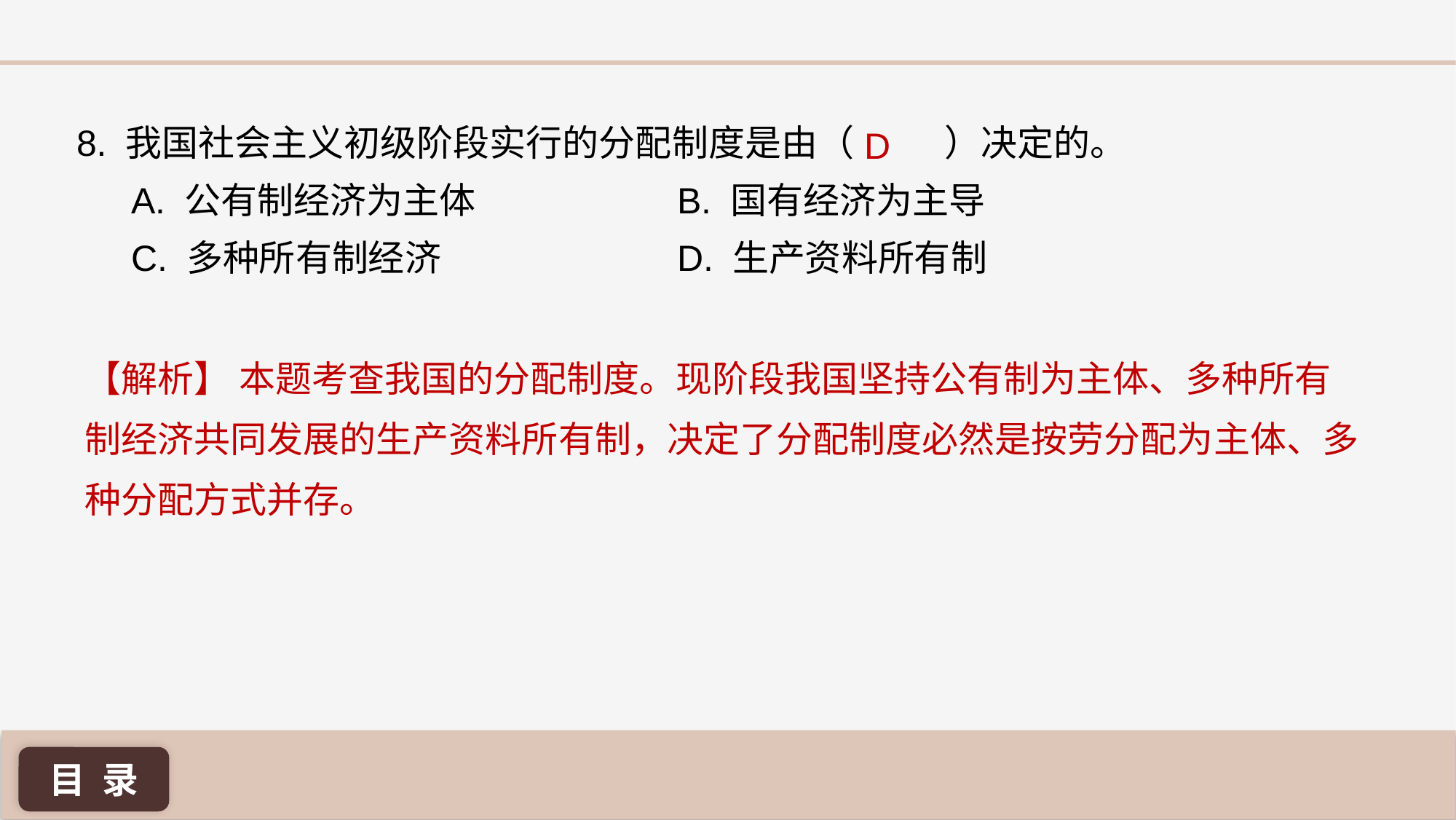

D
8. 我国社会主义初级阶段实行的分配制度是由（	      ）决定的。
A. 公有制经济为主体 		B. 国有经济为主导
C. 多种所有制经济 			D. 生产资料所有制
【解析】 本题考查我国的分配制度。现阶段我国坚持公有制为主体、多种所有制经济共同发展的生产资料所有制，决定了分配制度必然是按劳分配为主体、多种分配方式并存。